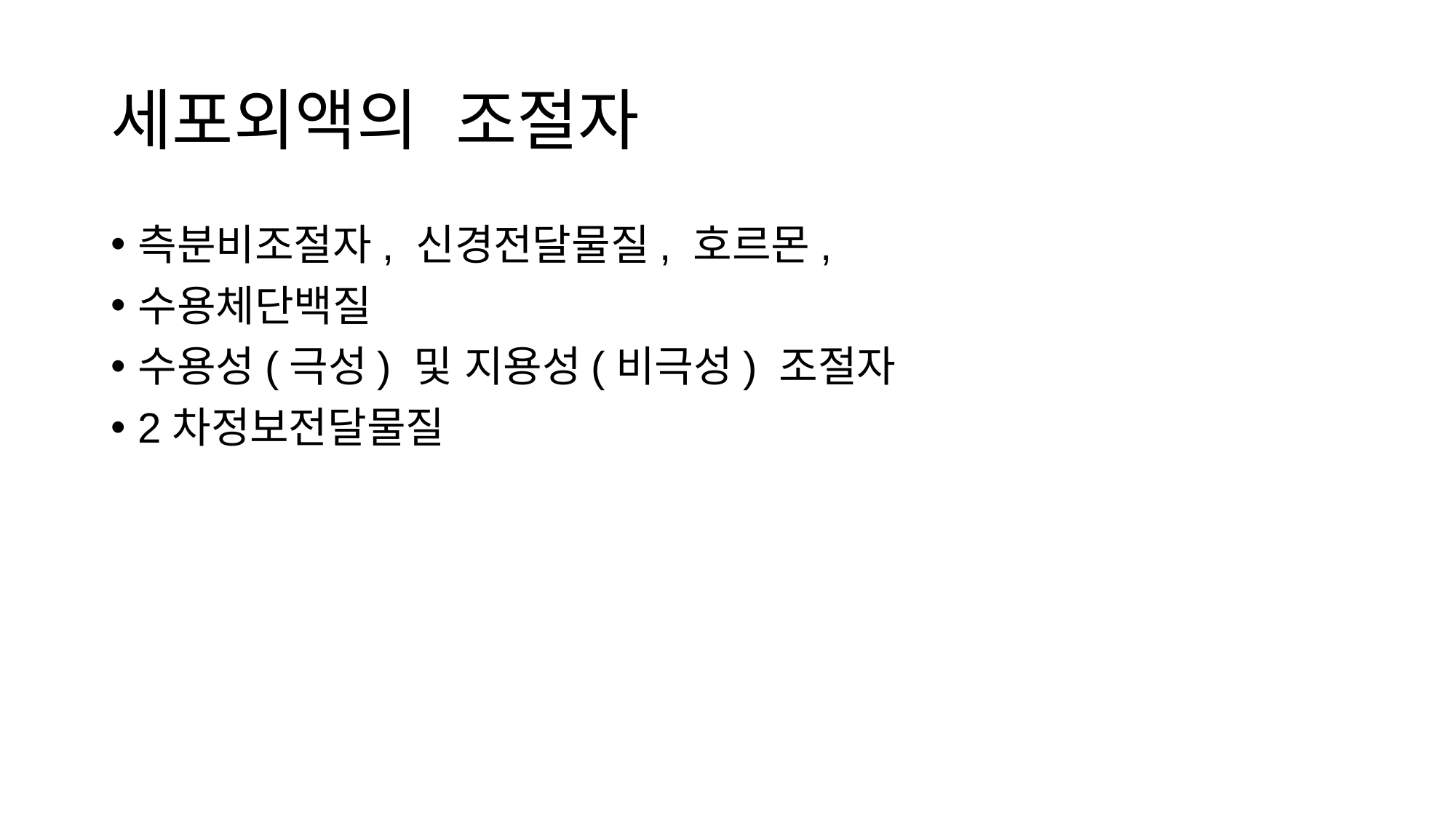

# 세포외액의  조절자
측분비조절자, 신경전달물질, 호르몬,
수용체단백질
수용성(극성) 및 지용성(비극성) 조절자
2차정보전달물질